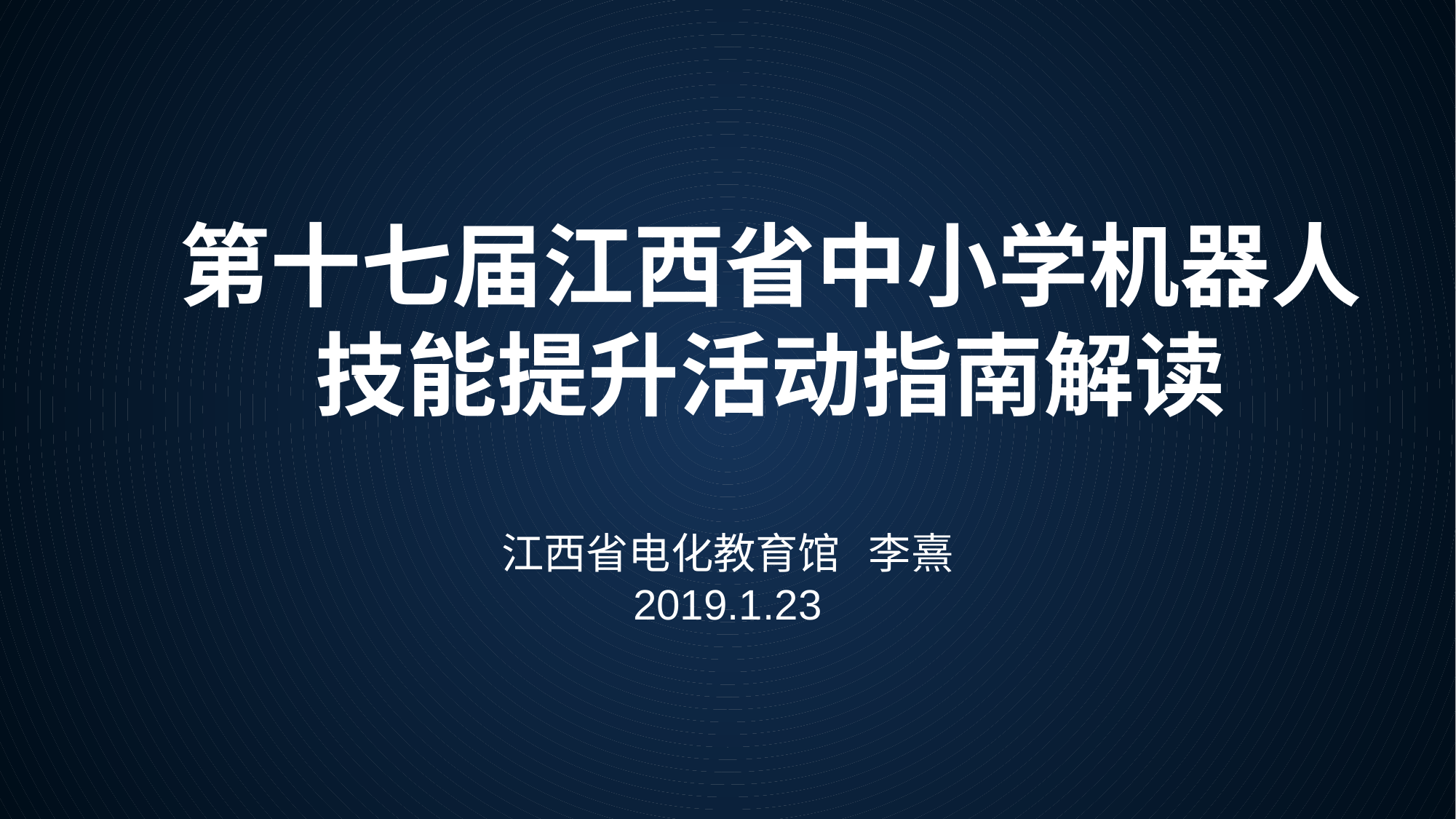

第十七届江西省中小学机器人技能提升活动指南解读
江西省电化教育馆   李熹
2019.1.23